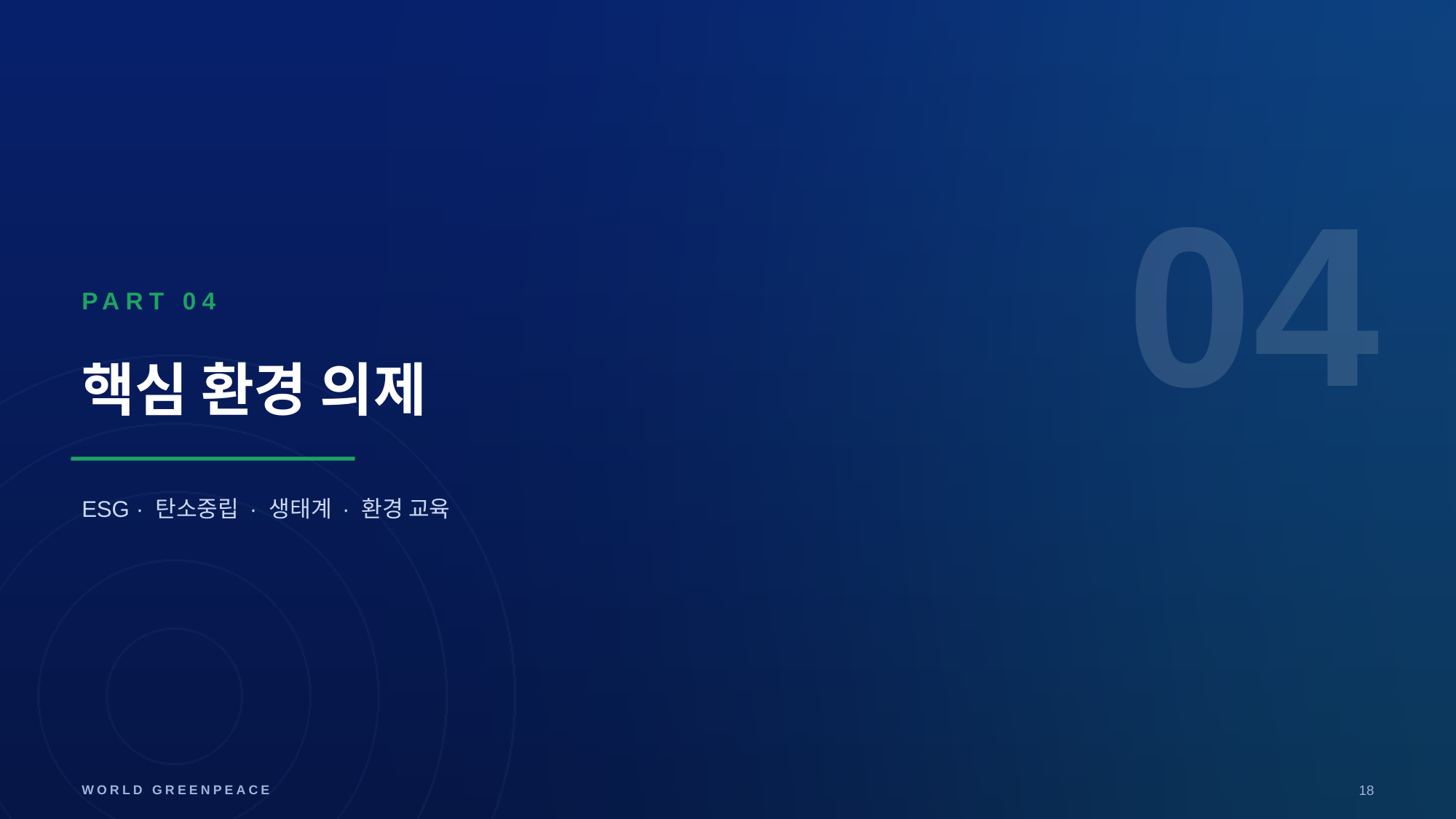

04
PART 04
핵심 환경 의제

ESG · 탄소중립 · 생태계 · 환경 교육
WORLD GREENPEACE
18